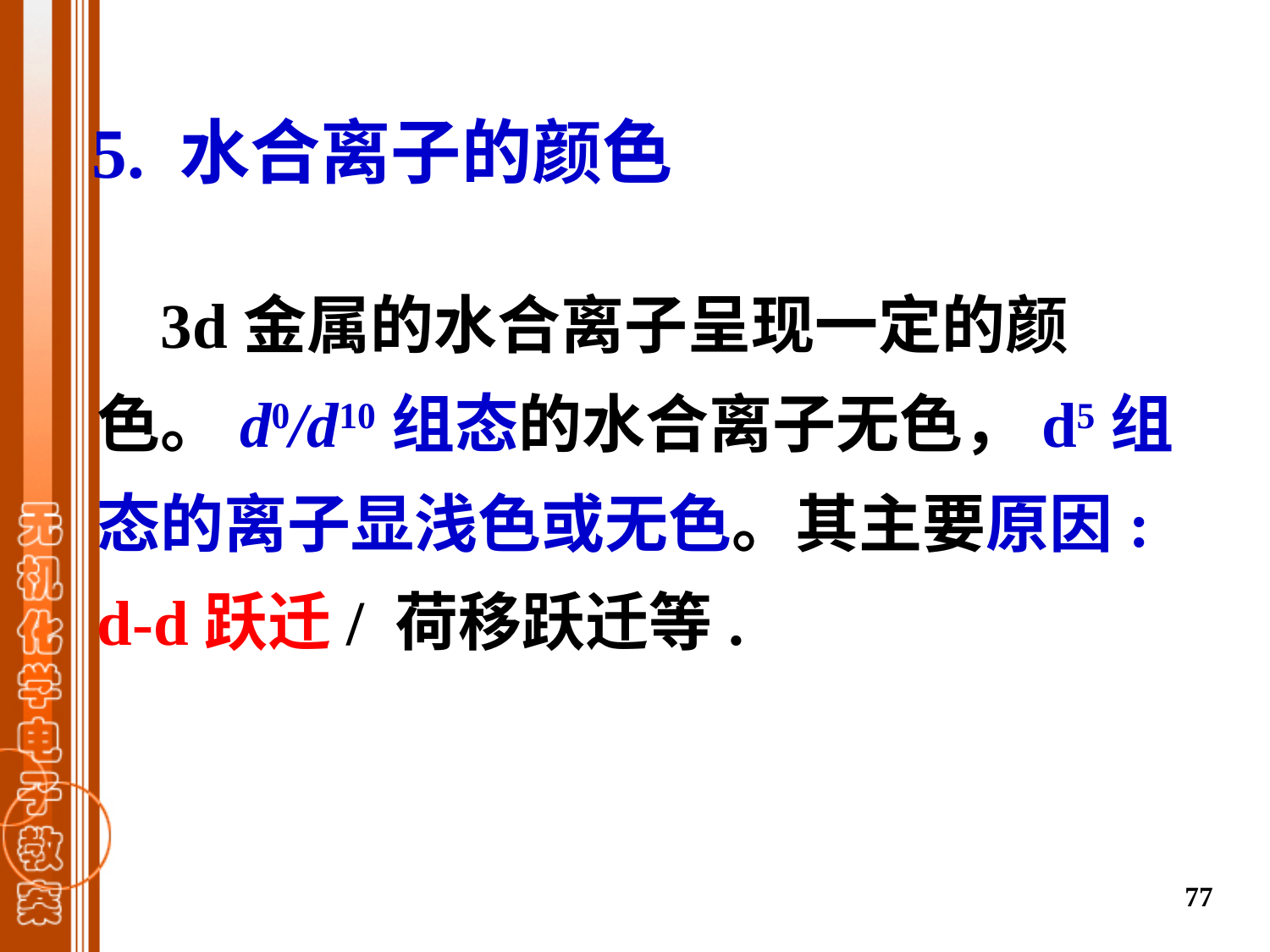

5. 水合离子的颜色
    3d金属的水合离子呈现一定的颜色。d0/d10组态的水合离子无色，d5组态的离子显浅色或无色。其主要原因: d-d跃迁/ 荷移跃迁等.
77